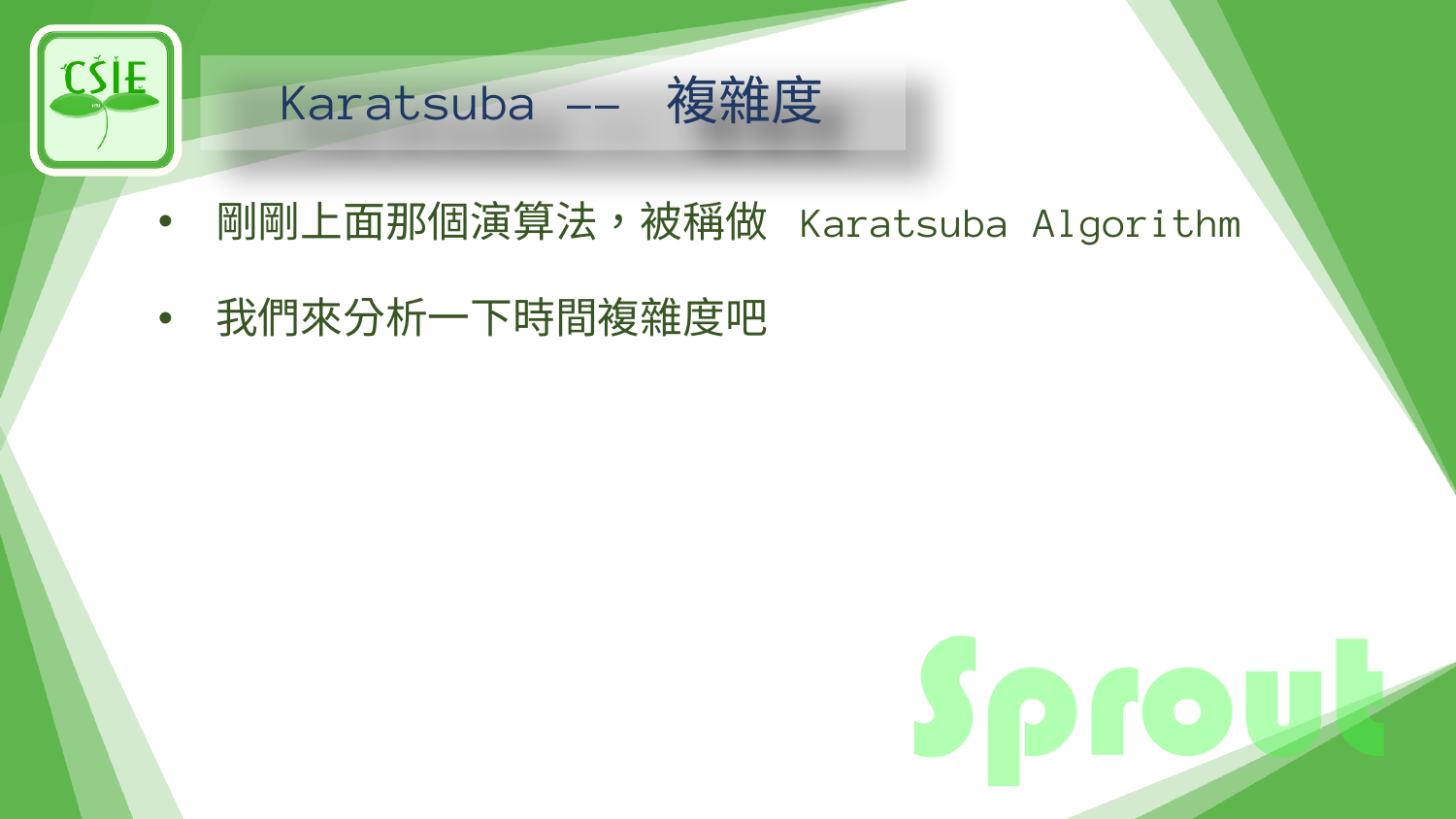

# Karatsuba -- 複雜度
剛剛上面那個演算法，被稱做 Karatsuba Algorithm
我們來分析一下時間複雜度吧